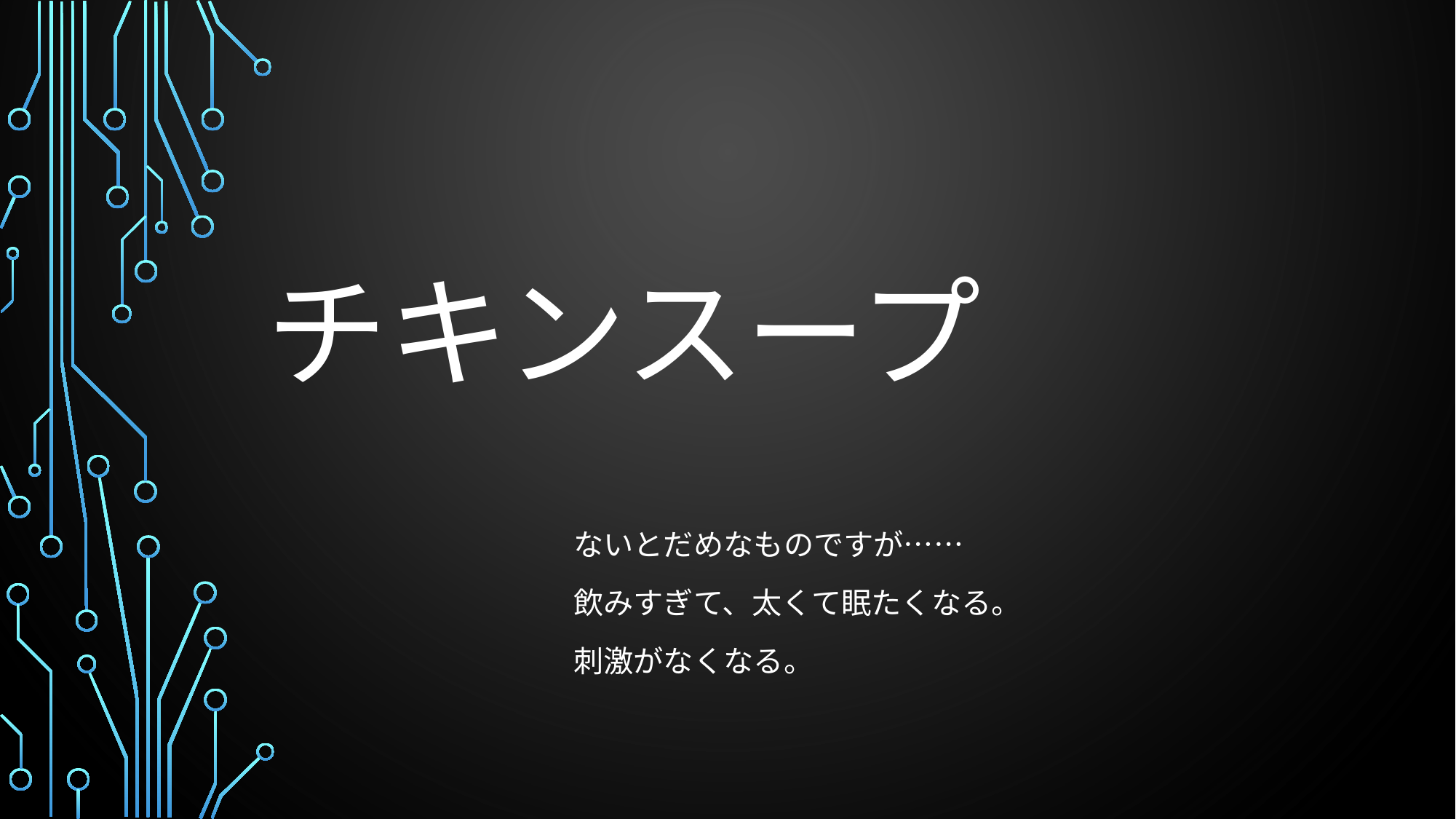

# チキンスープ
ないとだめなものですが……
飲みすぎて、太くて眠たくなる。
刺激がなくなる。